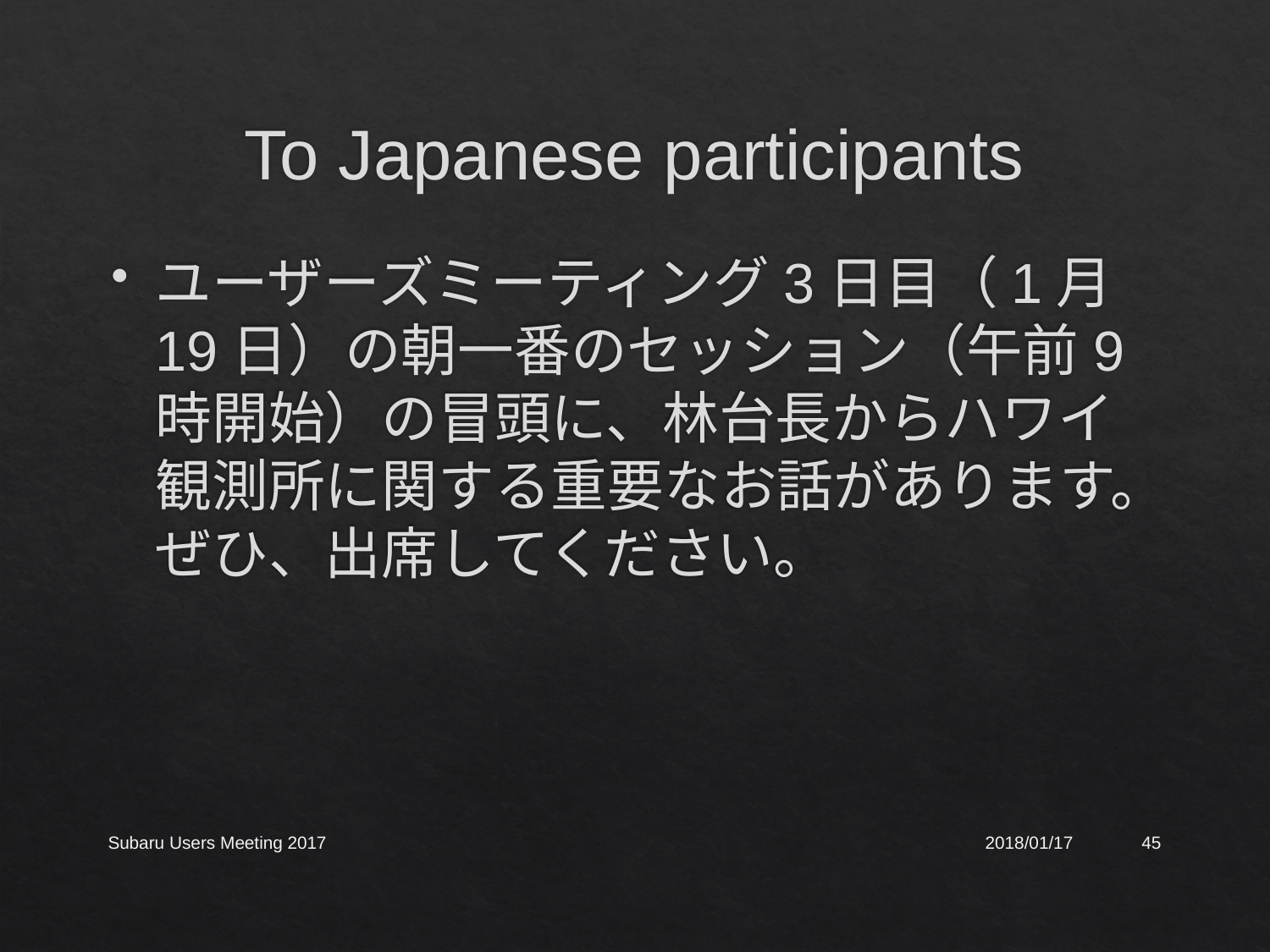

# To Japanese participants
ユーザーズミーティング3日目（1月19日）の朝一番のセッション（午前9時開始）の冒頭に、林台長からハワイ観測所に関する重要なお話があります。ぜひ、出席してください。
Subaru Users Meeting 2017
2018/01/17
45